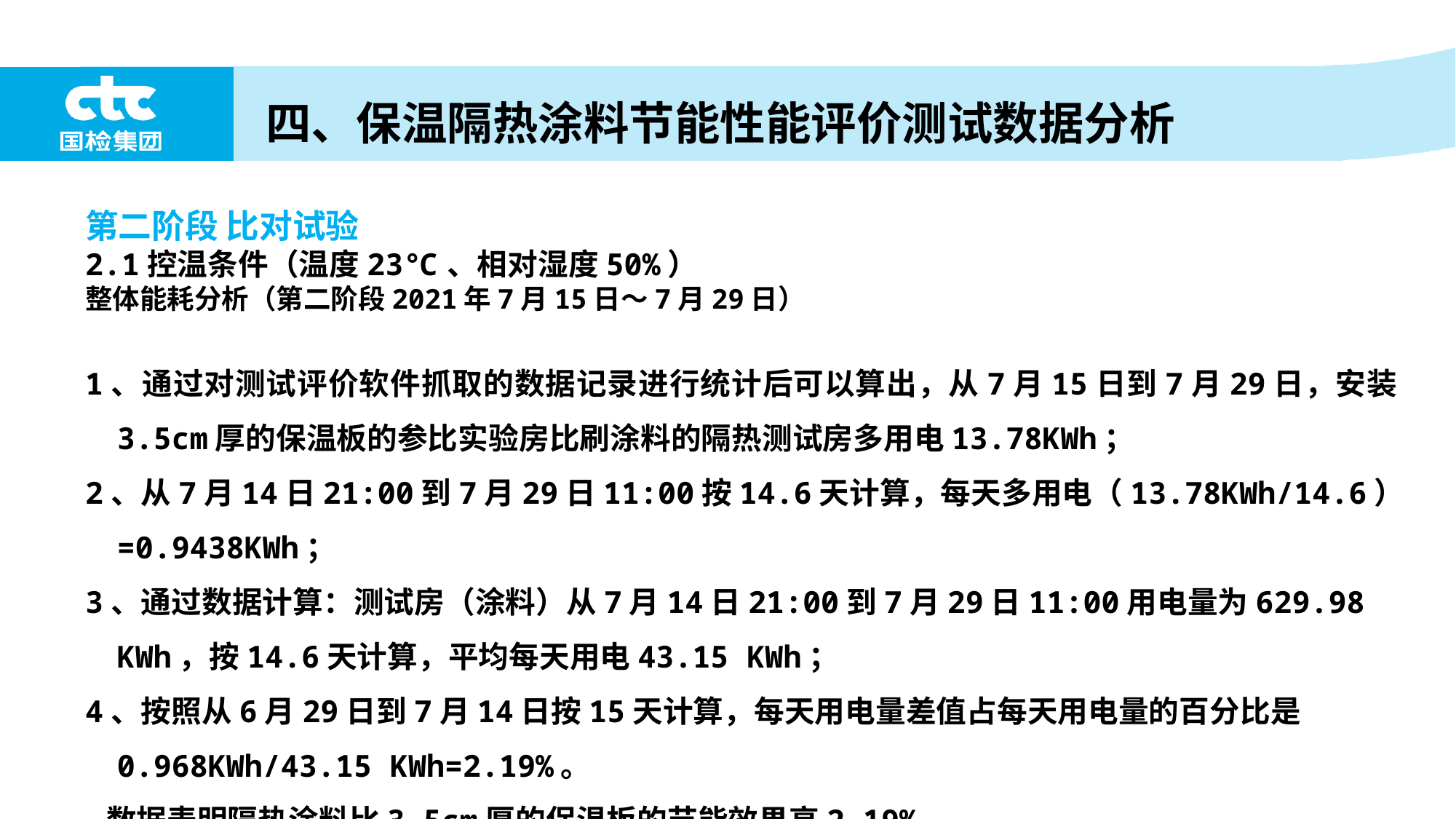

四、保温隔热涂料节能性能评价测试数据分析
第二阶段 比对试验
2.1控温条件（温度23℃、相对湿度50%）
整体能耗分析（第二阶段2021年7月15日～7月29日）
1、通过对测试评价软件抓取的数据记录进行统计后可以算出，从7月15日到7月29日，安装3.5cm厚的保温板的参比实验房比刷涂料的隔热测试房多用电13.78KWh；
2、从7月14日21:00到7月29日11:00按14.6天计算，每天多用电（13.78KWh/14.6）=0.9438KWh；
3、通过数据计算：测试房（涂料）从7月14日21:00到7月29日11:00用电量为629.98 KWh，按14.6天计算，平均每天用电43.15 KWh；
4、按照从6月29日到7月14日按15天计算，每天用电量差值占每天用电量的百分比是0.968KWh/43.15 KWh=2.19%。
  数据表明隔热涂料比3.5cm厚的保温板的节能效果高2.19%。